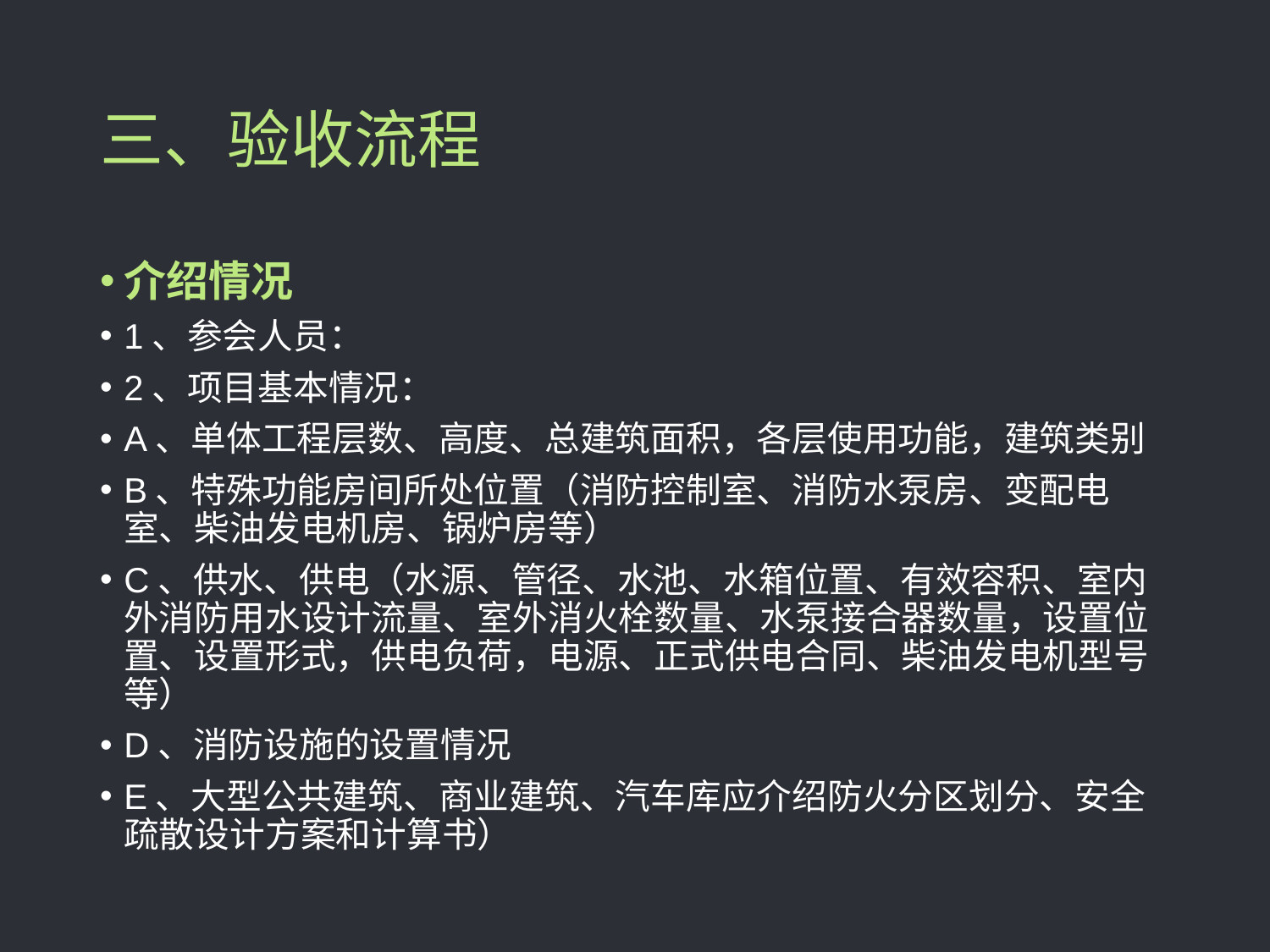

# 三、验收流程
介绍情况
1、参会人员：
2、项目基本情况：
A、单体工程层数、高度、总建筑面积，各层使用功能，建筑类别
B、特殊功能房间所处位置（消防控制室、消防水泵房、变配电室、柴油发电机房、锅炉房等）
C、供水、供电（水源、管径、水池、水箱位置、有效容积、室内外消防用水设计流量、室外消火栓数量、水泵接合器数量，设置位置、设置形式，供电负荷，电源、正式供电合同、柴油发电机型号等）
D、消防设施的设置情况
E、大型公共建筑、商业建筑、汽车库应介绍防火分区划分、安全疏散设计方案和计算书）
11